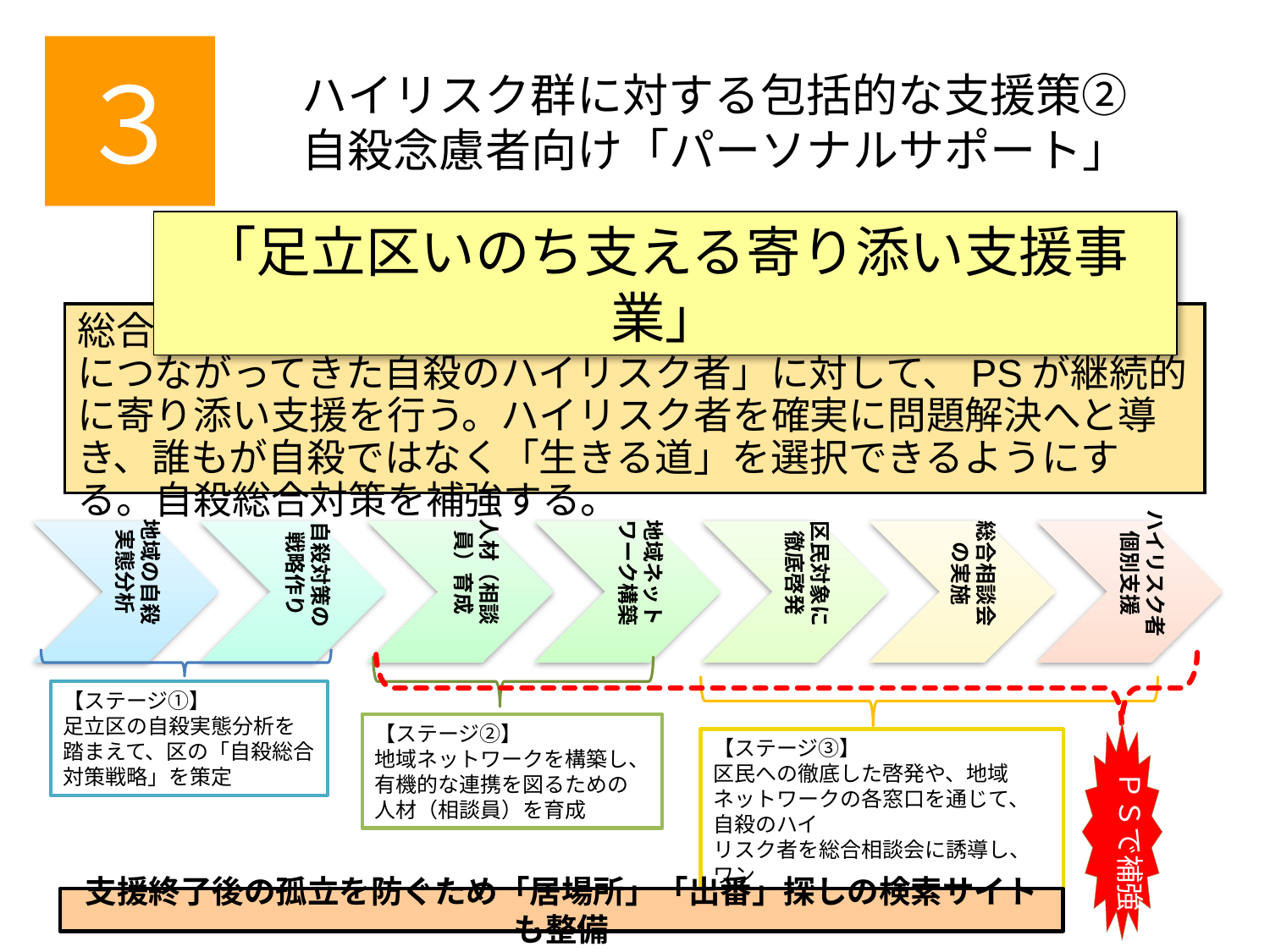

３
# ハイリスク群に対する包括的な支援策② 自殺念慮者向け「パーソナルサポート」
「足立区いのち支える寄り添い支援事業」

総合相談会や地域のネットワークの各窓口などを通じて「支援につながってきた自殺のハイリスク者」に対して、PSが継続的に寄り添い支援を行う。ハイリスク者を確実に問題解決へと導き、誰もが自殺ではなく「生きる道」を選択できるようにする。自殺総合対策を補強する。

ハイリスク者
個別支援
地域の自殺
実態分析
総合相談会
の実施
地域ネット
ワーク構築
区民対象に
徹底啓発
自殺対策の
戦略作り
人材（相談
員）育成

【ステージ①】
足立区の自殺実態分析を
踏まえて、区の「自殺総合
対策戦略」を策定
【ステージ②】
地域ネットワークを構築し、
有機的な連携を図るための
人材（相談員）を育成

ＰＳで補強
【ステージ③】
区民への徹底した啓発や、地域ネットワークの各窓口を通じて、自殺のハイ
リスク者を総合相談会に誘導し、ワン
ストップで包括的な支援を実施
支援終了後の孤立を防ぐため「居場所」「出番」探しの検索サイトも整備